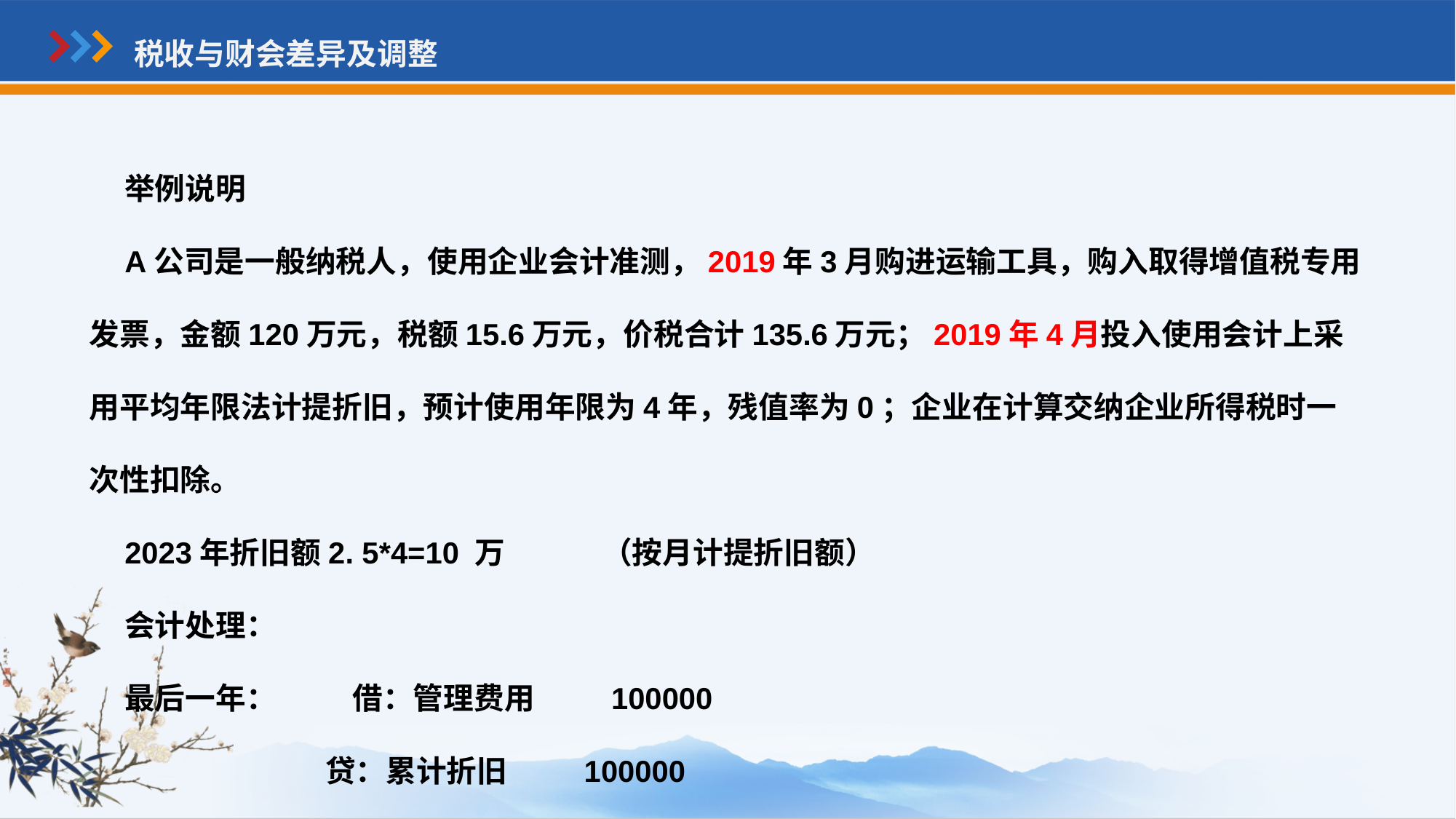

税收与财会差异及调整

举例说明
A公司是一般纳税人，使用企业会计准测，2019年3月购进运输工具，购入取得增值税专用发票，金额120万元，税额15.6万元，价税合计135.6万元；2019年4月投入使用会计上采用平均年限法计提折旧，预计使用年限为4年，残值率为0；企业在计算交纳企业所得税时一次性扣除。
2023年折旧额2. 5*4=10 万              （按月计提折旧额）
会计处理：
最后一年：           借：管理费用          100000
                            贷：累计折旧          100000